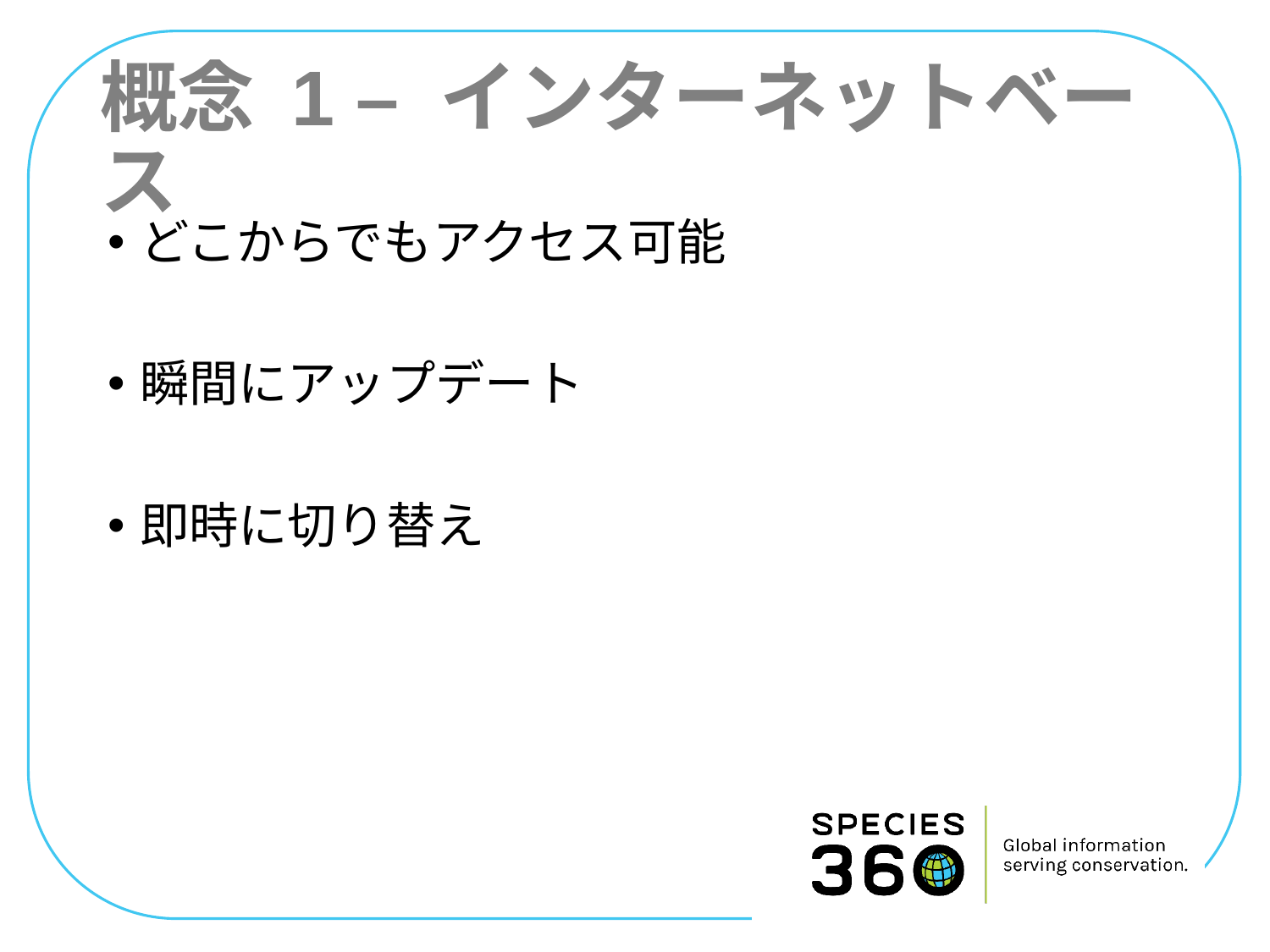

# 概念 1 – インターネットベース
どこからでもアクセス可能

瞬間にアップデート

即時に切り替え